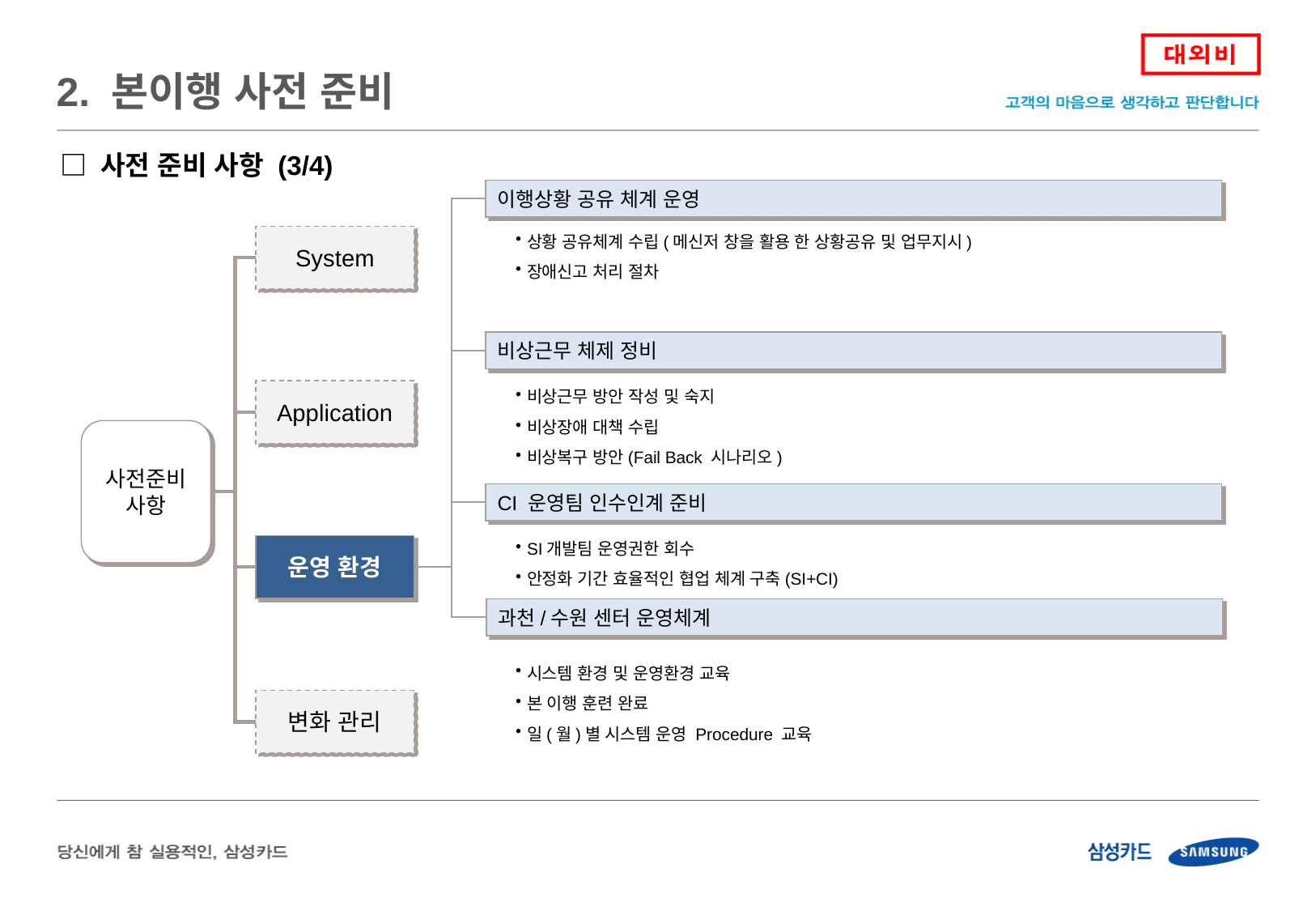

2. 본이행 사전 준비
□ 사전 준비 사항 (3/4)
이행상황 공유 체계 운영
상황 공유체계 수립(메신저 창을 활용 한 상황공유 및 업무지시)
장애신고 처리 절차
System
비상근무 체제 정비
비상근무 방안 작성 및 숙지
비상장애 대책 수립
비상복구 방안(Fail Back 시나리오)
Application
사전준비사항
CI 운영팀 인수인계 준비
SI개발팀 운영권한 회수
안정화 기간 효율적인 협업 체계 구축(SI+CI)
운영 환경
과천/수원 센터 운영체계
시스템 환경 및 운영환경 교육
본 이행 훈련 완료
일(월)별 시스템 운영 Procedure 교육
변화 관리